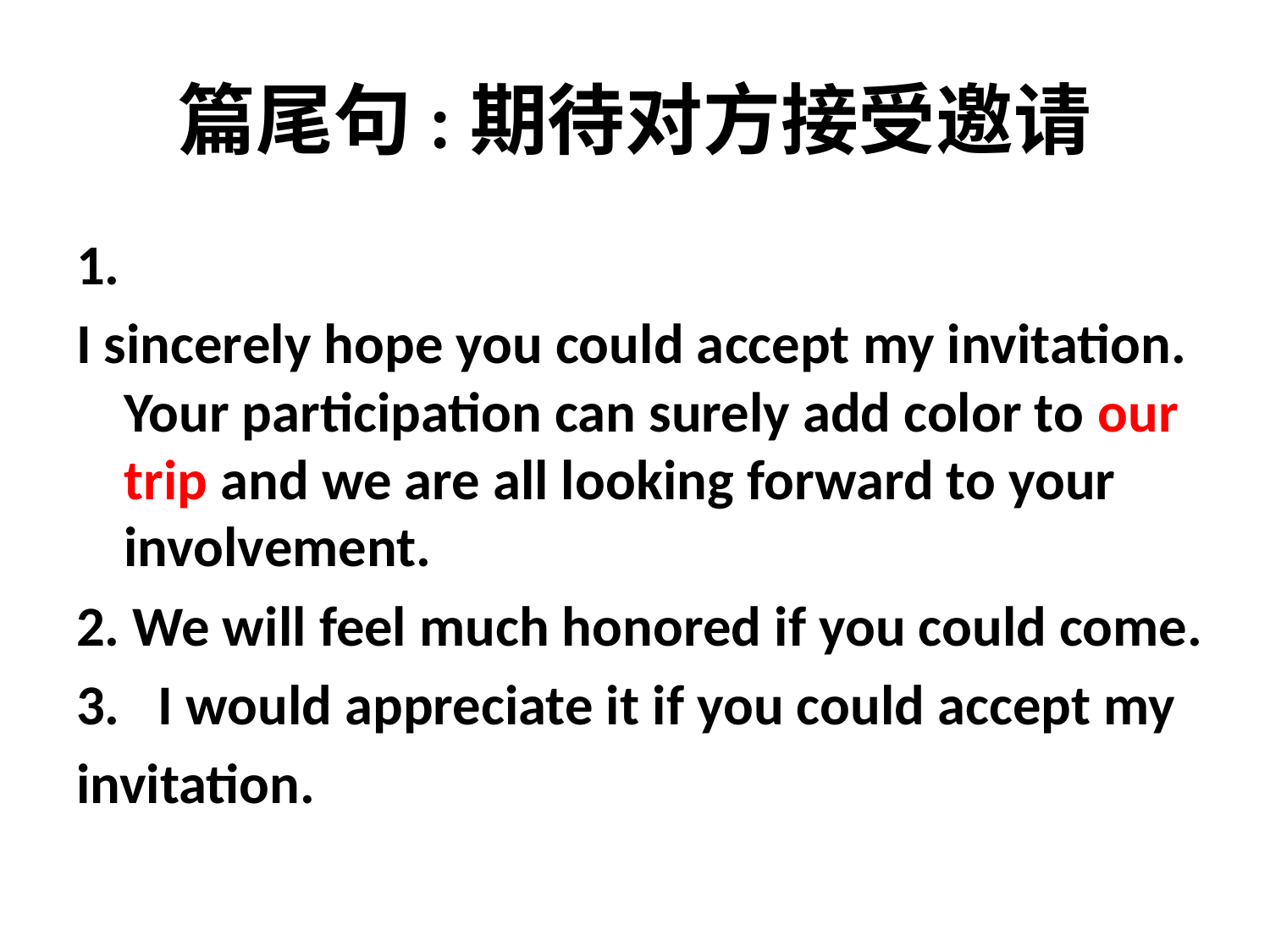

# 篇尾句:期待对方接受邀请
1.
I sincerely hope you could accept my invitation. Your participation can surely add color to our trip and we are all looking forward to your involvement.
2. We will feel much honored if you could come.
3.   I would appreciate it if you could accept my
invitation.